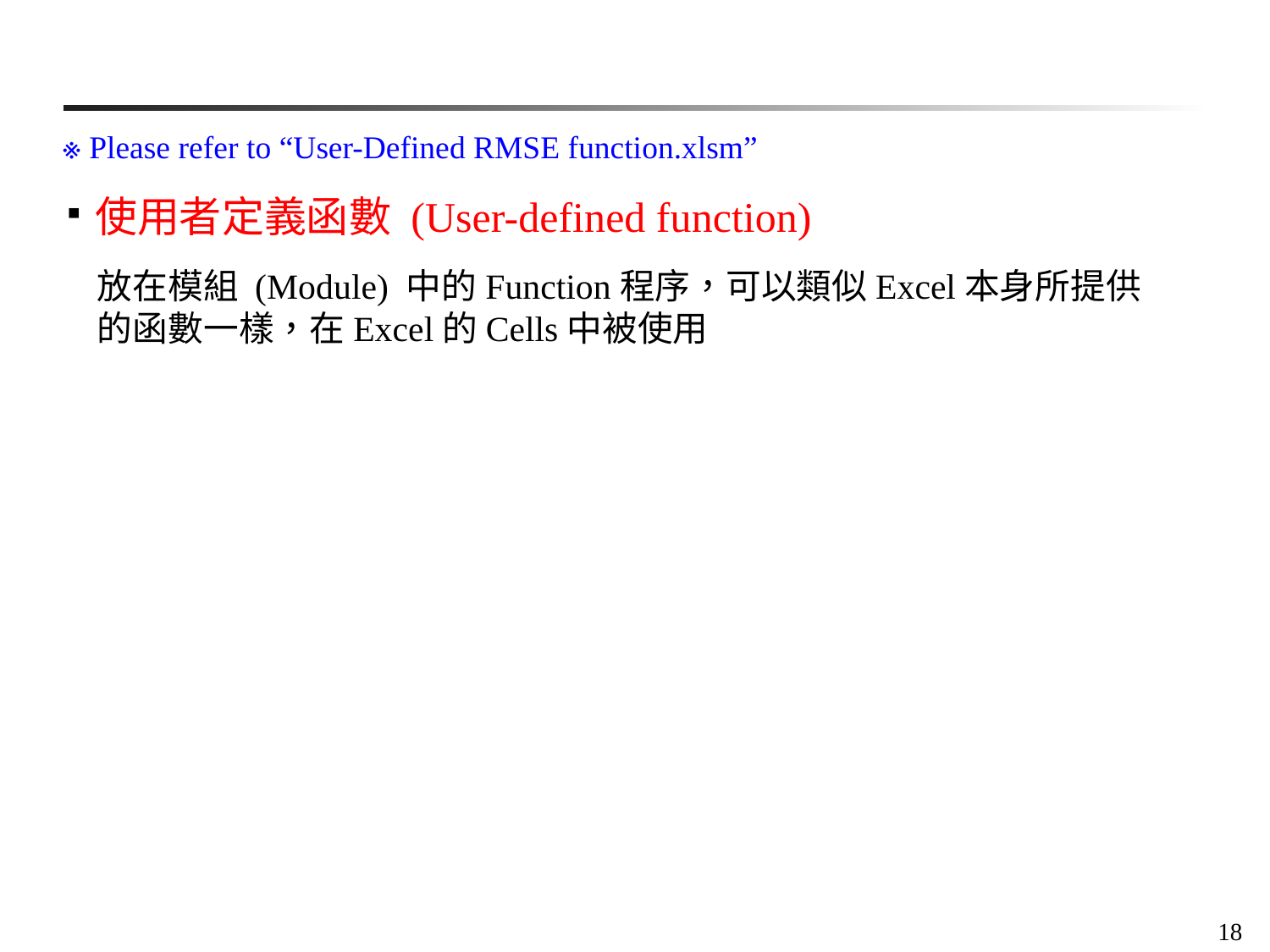

※ Please refer to “User-Defined RMSE function.xlsm”
使用者定義函數 (User-defined function)

放在模組 (Module) 中的Function程序，可以類似Excel本身所提供的函數一樣，在Excel的Cells中被使用
18